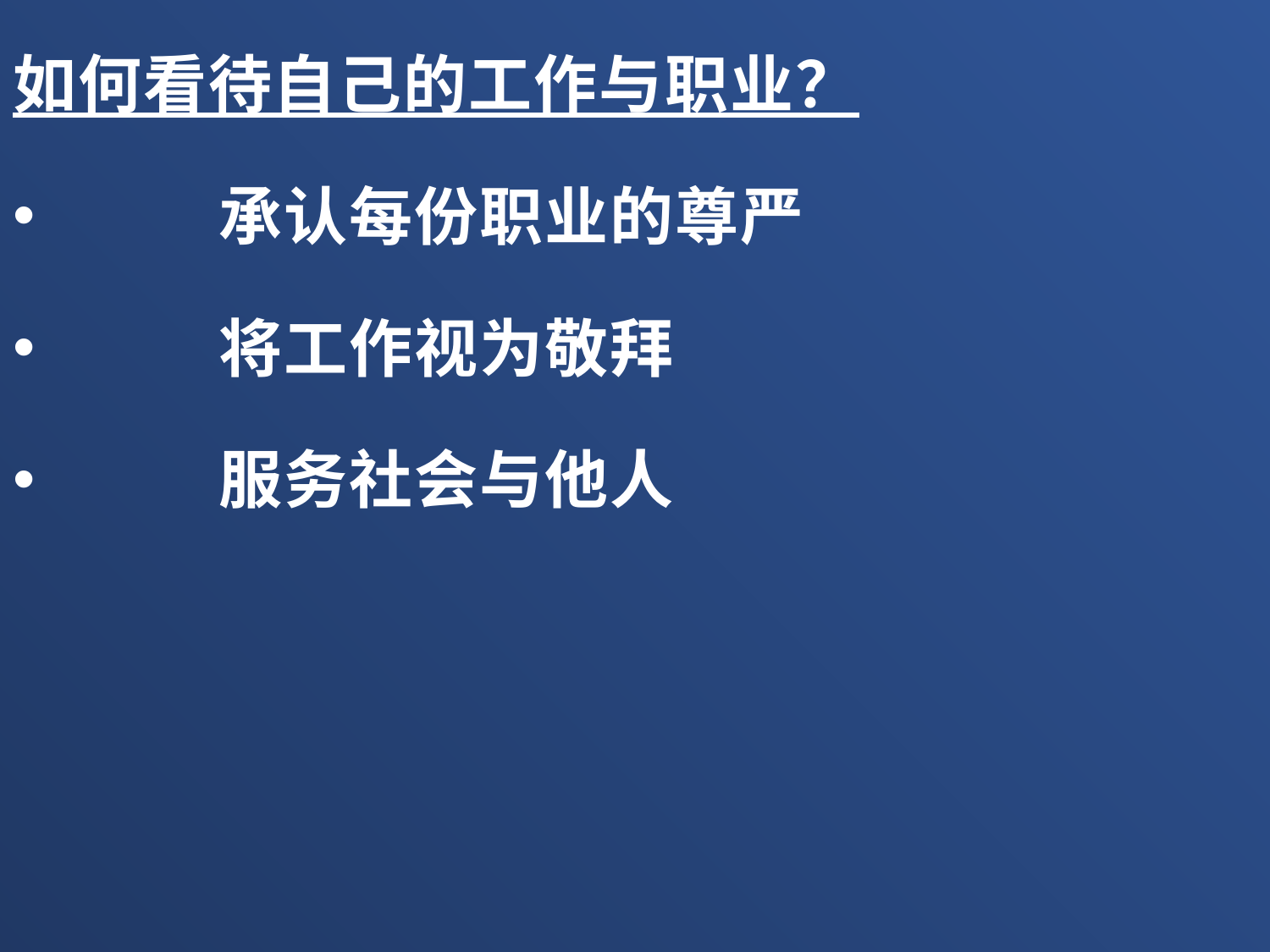

如何看待自己的工作与职业？
	承认每份职业的尊严
	将工作视为敬拜
	服务社会与他人